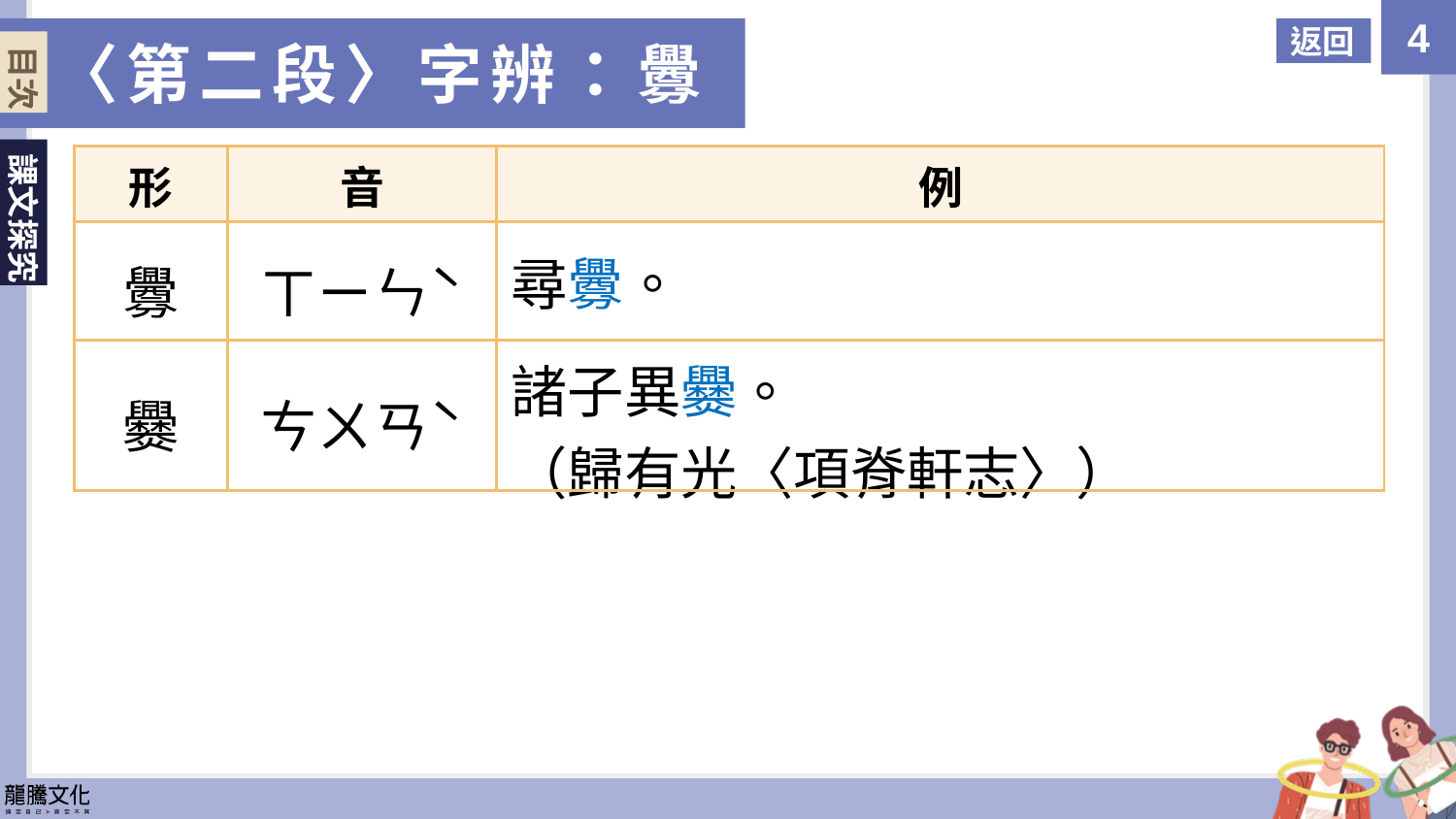

返回
〈第二段〉字辨：釁
目次
| 形 | 音 | 例 |
| --- | --- | --- |
| 釁 | ㄒㄧㄣˋ | 尋釁。 |
| 爨 | ㄘㄨㄢˋ | 諸子異爨。 （歸有光〈項脊軒志〉） |